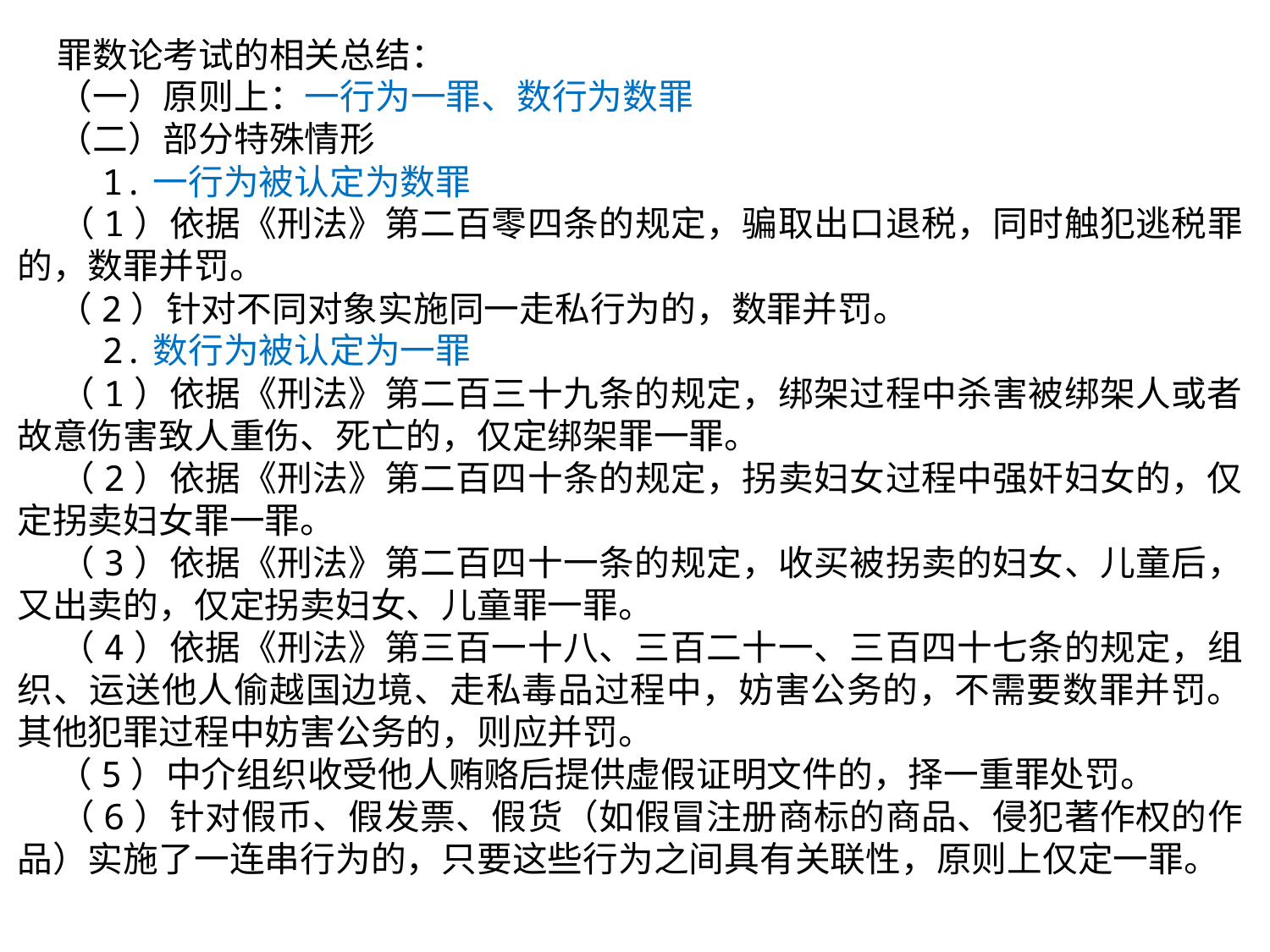

罪数论考试的相关总结：
    （一）原则上：一行为一罪、数行为数罪
    （二）部分特殊情形
    1.一行为被认定为数罪
    （1）依据《刑法》第二百零四条的规定，骗取出口退税，同时触犯逃税罪的，数罪并罚。
    （2）针对不同对象实施同一走私行为的，数罪并罚。
    2.数行为被认定为一罪
    （1）依据《刑法》第二百三十九条的规定，绑架过程中杀害被绑架人或者故意伤害致人重伤、死亡的，仅定绑架罪一罪。
    （2）依据《刑法》第二百四十条的规定，拐卖妇女过程中强奸妇女的，仅定拐卖妇女罪一罪。
    （3）依据《刑法》第二百四十一条的规定，收买被拐卖的妇女、儿童后，又出卖的，仅定拐卖妇女、儿童罪一罪。
    （4）依据《刑法》第三百一十八、三百二十一、三百四十七条的规定，组织、运送他人偷越国边境、走私毒品过程中，妨害公务的，不需要数罪并罚。其他犯罪过程中妨害公务的，则应并罚。
    （5）中介组织收受他人贿赂后提供虚假证明文件的，择一重罪处罚。
    （6）针对假币、假发票、假货（如假冒注册商标的商品、侵犯著作权的作品）实施了一连串行为的，只要这些行为之间具有关联性，原则上仅定一罪。